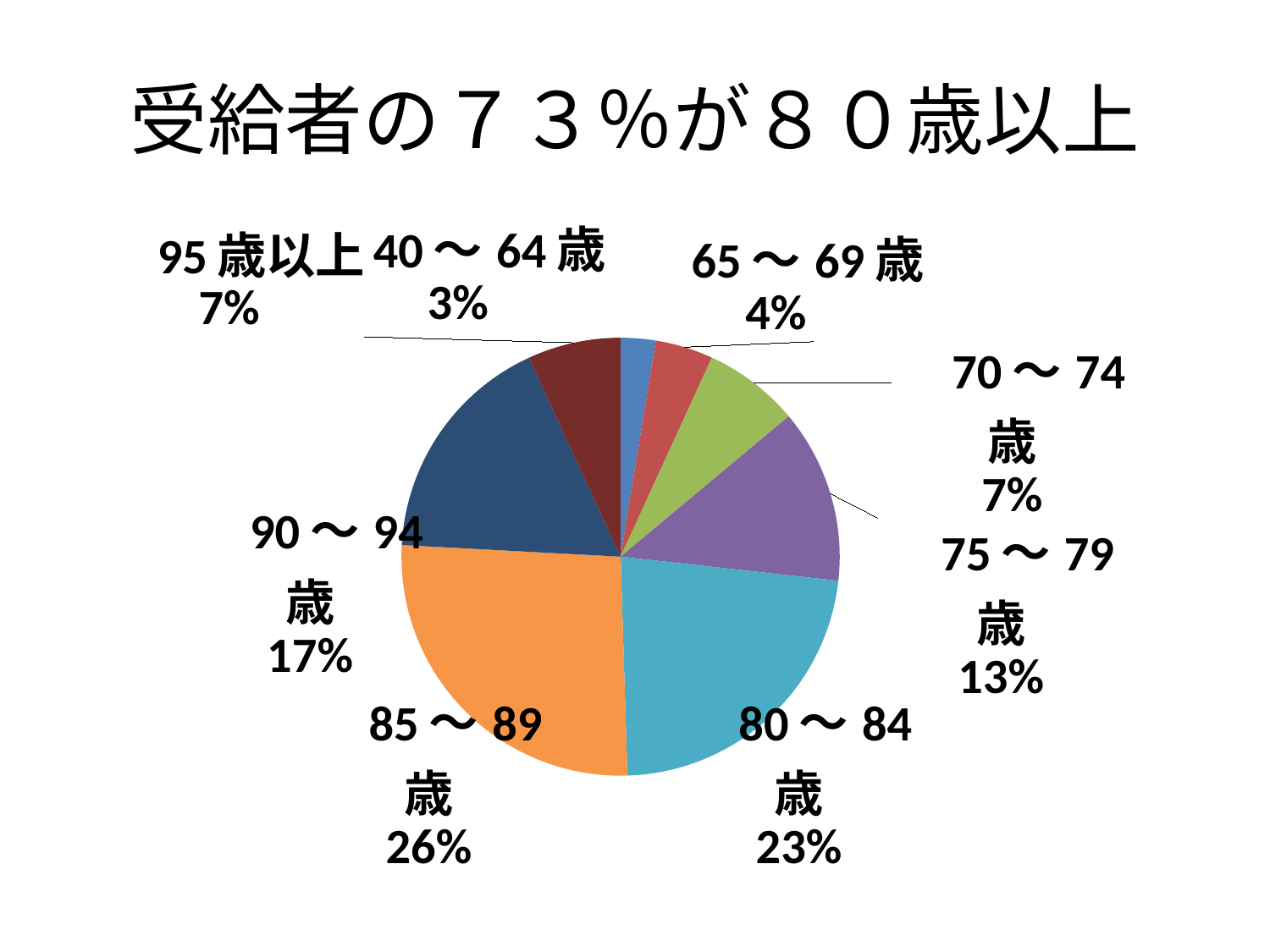

# 受給者の７３％が８０歳以上

### Chart

| Category |  |
|---|---|
| 　40～64歳 | 133.8 |
| 　65～69歳 | 221.7 |
| 　70～74歳 | 367.8 |
| 　75～79歳 | 666.3 |
| 　80～84歳 | 1181.3 |
| 　85～89歳 | 1368.1 |
| 　90～94歳 | 897.8 |
| 　95歳以上 | 356.5 |
出典：厚生労働省介護給付費実態調査平成２８年１２月審査分